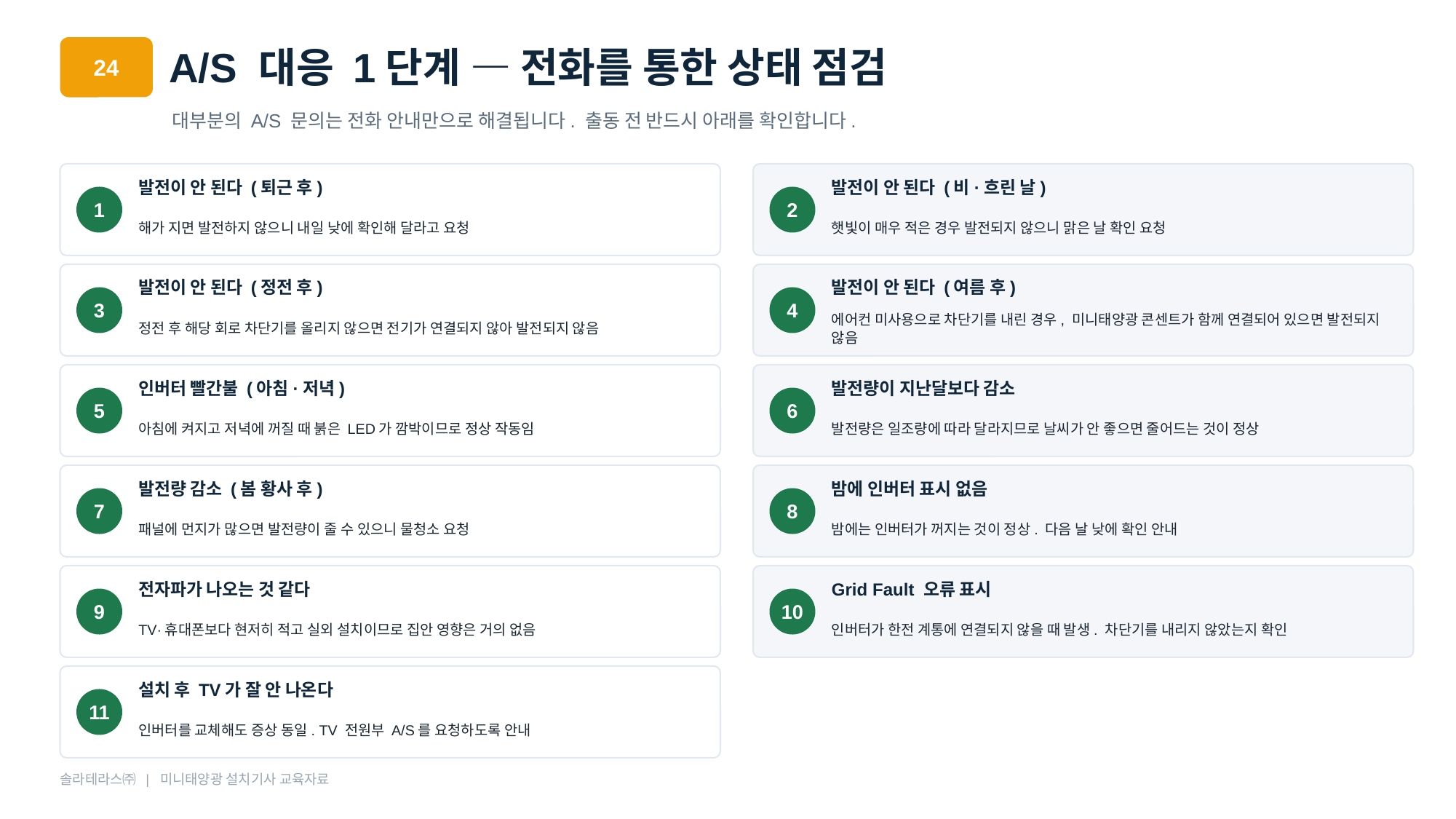

A/S 대응 1단계 — 전화를 통한 상태 점검
24
대부분의 A/S 문의는 전화 안내만으로 해결됩니다. 출동 전 반드시 아래를 확인합니다.

발전이 안 된다 (퇴근 후)
발전이 안 된다 (비·흐린 날)
1
2
해가 지면 발전하지 않으니 내일 낮에 확인해 달라고 요청
햇빛이 매우 적은 경우 발전되지 않으니 맑은 날 확인 요청

발전이 안 된다 (정전 후)
발전이 안 된다 (여름 후)
3
4
정전 후 해당 회로 차단기를 올리지 않으면 전기가 연결되지 않아 발전되지 않음
에어컨 미사용으로 차단기를 내린 경우, 미니태양광 콘센트가 함께 연결되어 있으면 발전되지 않음

인버터 빨간불 (아침·저녁)
발전량이 지난달보다 감소
5
6
아침에 켜지고 저녁에 꺼질 때 붉은 LED가 깜박이므로 정상 작동임
발전량은 일조량에 따라 달라지므로 날씨가 안 좋으면 줄어드는 것이 정상

발전량 감소 (봄 황사 후)
밤에 인버터 표시 없음
7
8
패널에 먼지가 많으면 발전량이 줄 수 있으니 물청소 요청
밤에는 인버터가 꺼지는 것이 정상. 다음 날 낮에 확인 안내

전자파가 나오는 것 같다
Grid Fault 오류 표시
9
10
TV·휴대폰보다 현저히 적고 실외 설치이므로 집안 영향은 거의 없음
인버터가 한전 계통에 연결되지 않을 때 발생. 차단기를 내리지 않았는지 확인

설치 후 TV가 잘 안 나온다
11
인버터를 교체해도 증상 동일. TV 전원부 A/S를 요청하도록 안내
솔라테라스㈜  |  미니태양광 설치기사 교육자료